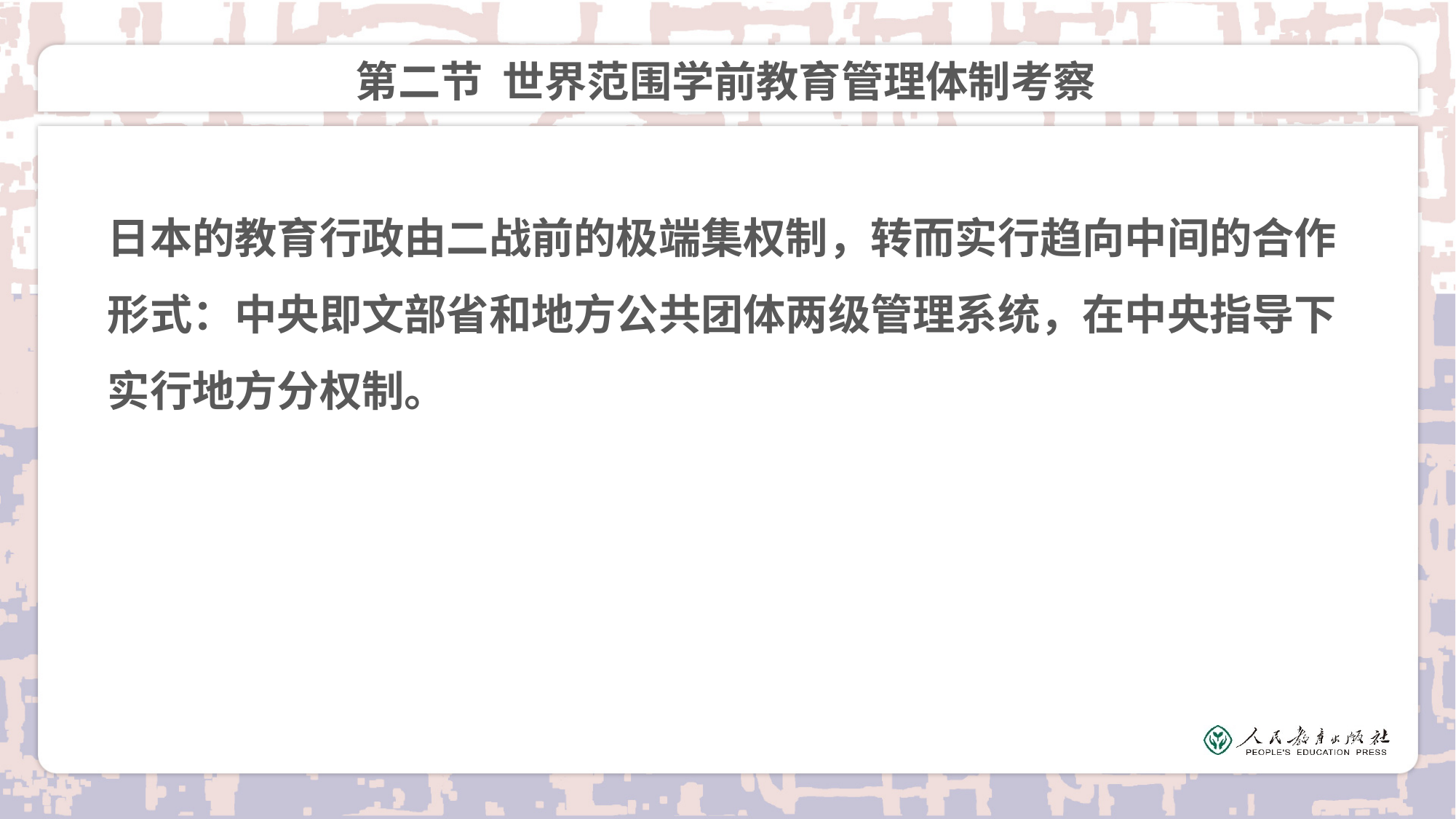

# 第二节  世界范围学前教育管理体制考察
日本的教育行政由二战前的极端集权制，转而实行趋向中间的合作形式：中央即文部省和地方公共团体两级管理系统，在中央指导下实行地方分权制。